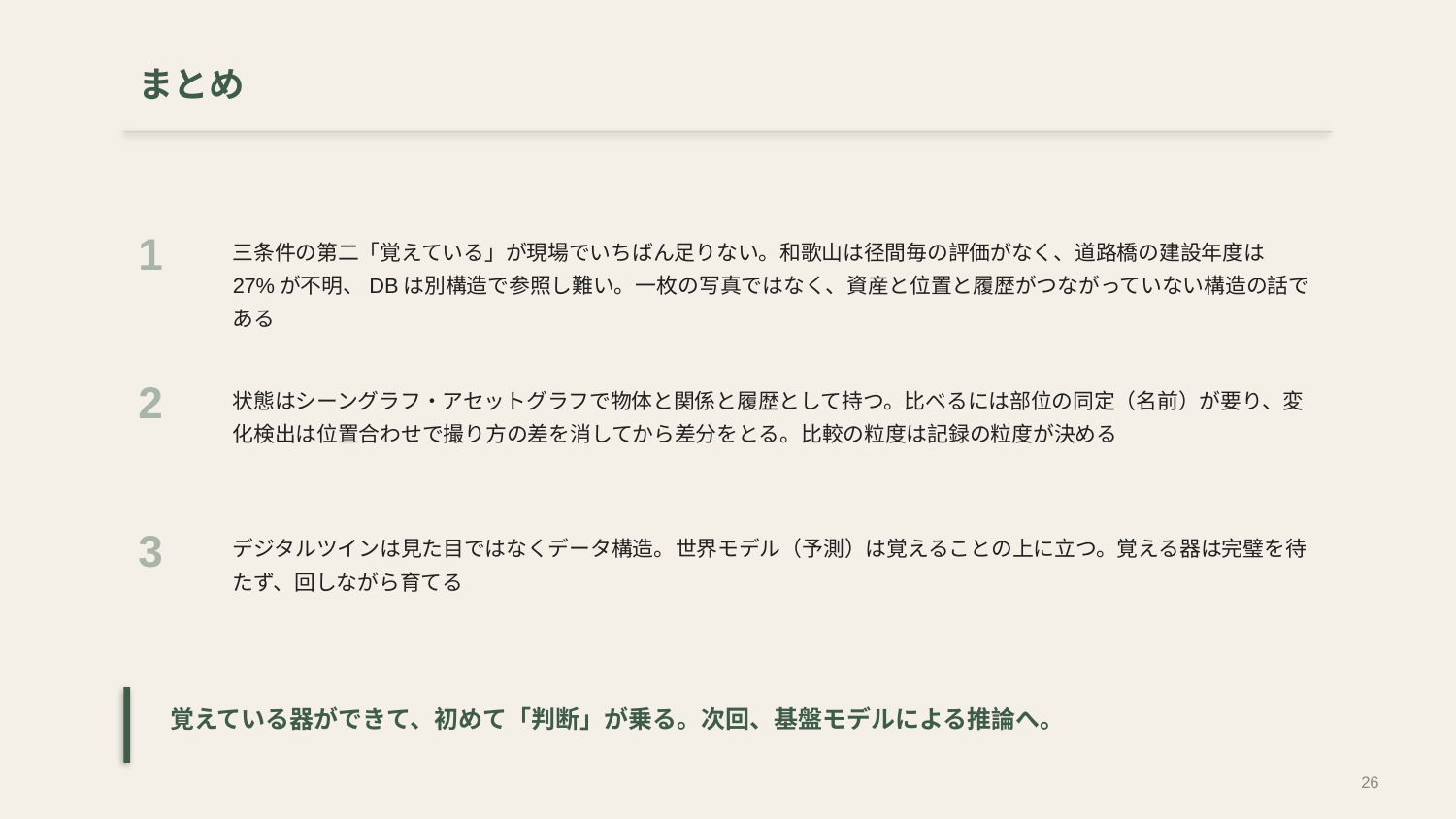

まとめ

1
三条件の第二「覚えている」が現場でいちばん足りない。和歌山は径間毎の評価がなく、道路橋の建設年度は27%が不明、DBは別構造で参照し難い。一枚の写真ではなく、資産と位置と履歴がつながっていない構造の話である
2
状態はシーングラフ・アセットグラフで物体と関係と履歴として持つ。比べるには部位の同定（名前）が要り、変化検出は位置合わせで撮り方の差を消してから差分をとる。比較の粒度は記録の粒度が決める
3
デジタルツインは見た目ではなくデータ構造。世界モデル（予測）は覚えることの上に立つ。覚える器は完璧を待たず、回しながら育てる

覚えている器ができて、初めて「判断」が乗る。次回、基盤モデルによる推論へ。
26